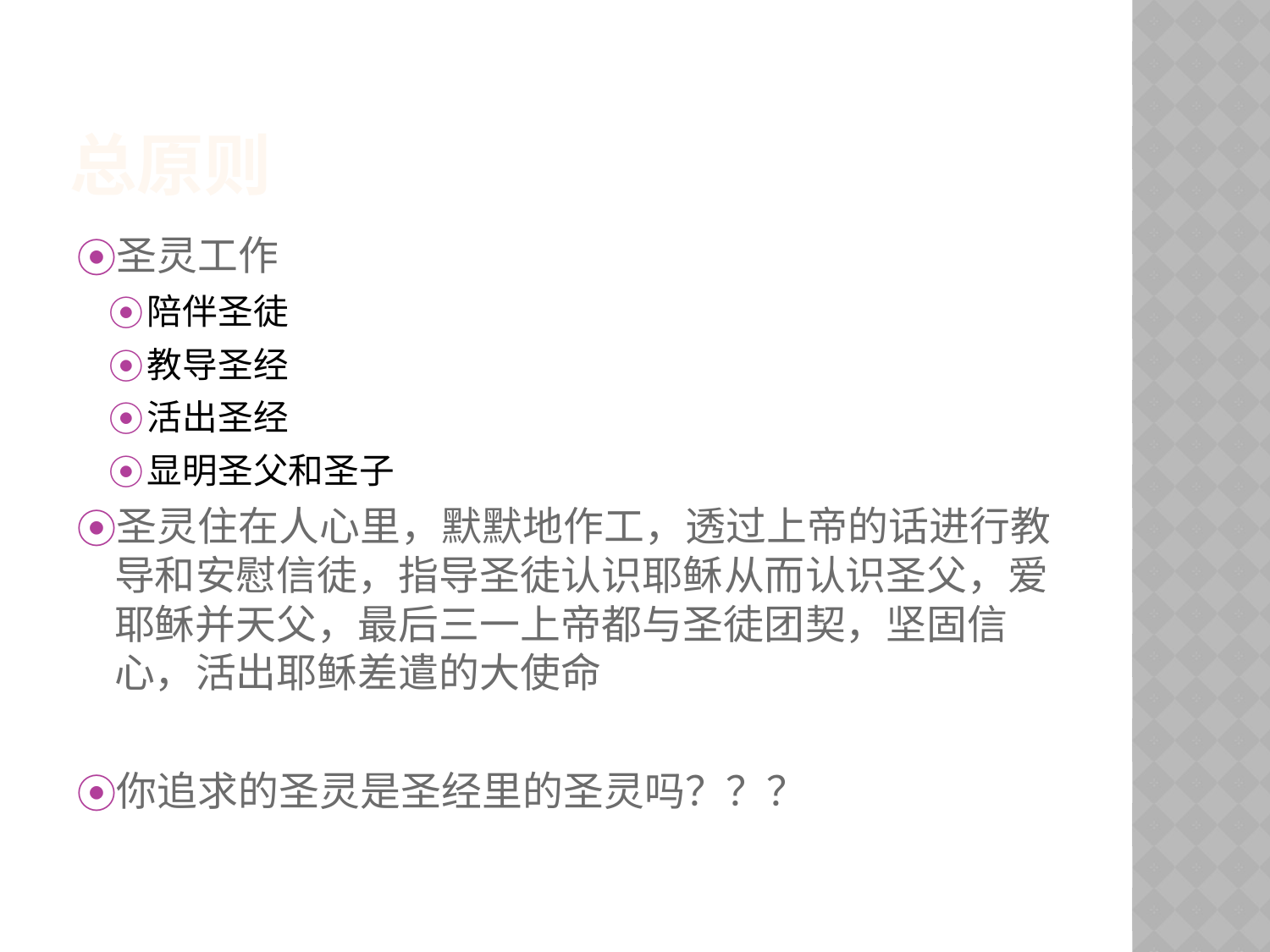

# 总原则
圣灵工作
陪伴圣徒
教导圣经
活出圣经
显明圣父和圣子
圣灵住在人心里，默默地作工，透过上帝的话进行教导和安慰信徒，指导圣徒认识耶稣从而认识圣父，爱耶稣并天父，最后三一上帝都与圣徒团契，坚固信心，活出耶稣差遣的大使命

你追求的圣灵是圣经里的圣灵吗？？？